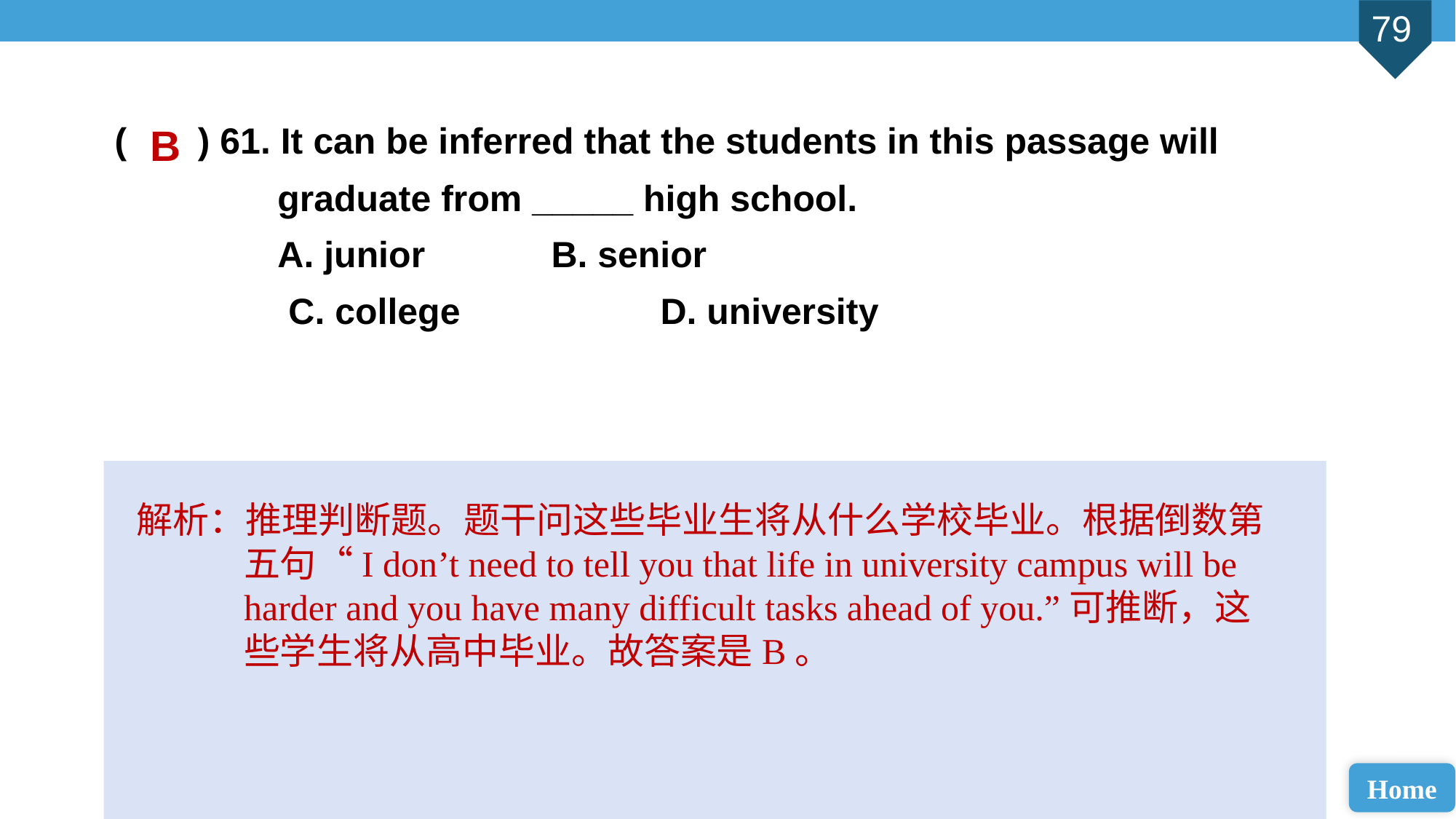

(       ) 61. It can be inferred that the students in this passage will
                graduate from _____ high school.
                A. junior 		B. senior
 C. college 		D. university
B

解析：推理判断题。题干问这些毕业生将从什么学校毕业。根据倒数第五句“I don’t need to tell you that life in university campus will be harder and you have many difficult tasks ahead of you.”可推断，这些学生将从高中毕业。故答案是B。